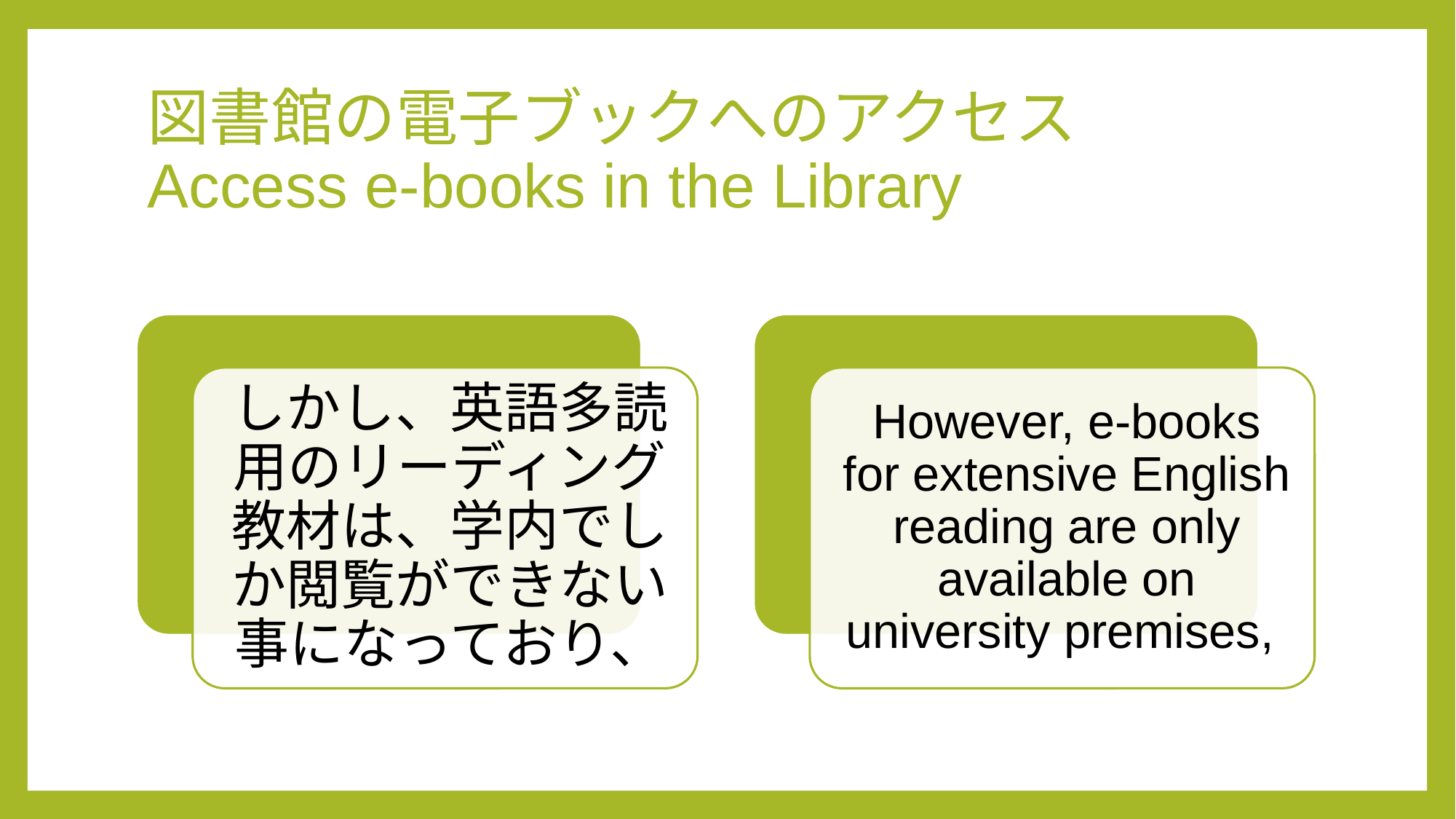

# 図書館の電子ブックへのアクセス Access e-books in the Library
しかし、英語多読用のリーディング教材は、学内でしか閲覧ができない事になっており、
However, e-books for extensive English reading are only available on university premises,